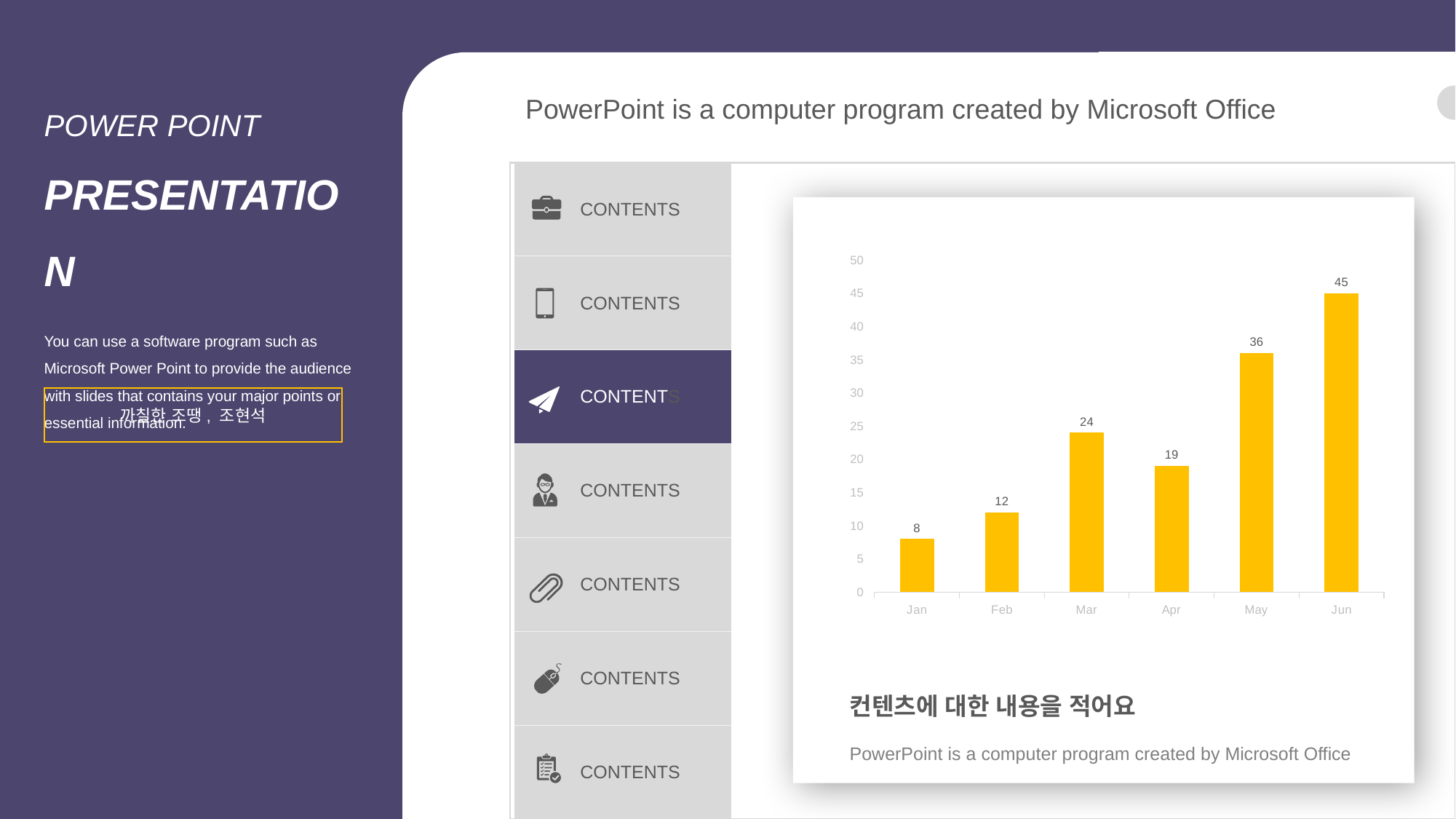

POWER POINT PRESENTATION

You can use a software program such as Microsoft Power Point to provide the audience with slides that contains your major points or essential information.

PowerPoint is a computer program created by Microsoft Office
| CONTENTS |
| --- |
| CONTENTS |
| CONTENTS |
| CONTENTS |
| CONTENTS |
| CONTENTS |
| CONTENTS |

### Chart

| Category | 수량 |
|---|---|
| Jan | 8.0 |
| Feb | 12.0 |
| Mar | 24.0 |
| Apr | 19.0 |
| May | 36.0 |
| Jun | 45.0 |

까칠한 조땡, 조현석

컨텐츠에 대한 내용을 적어요
PowerPoint is a computer program created by Microsoft Office